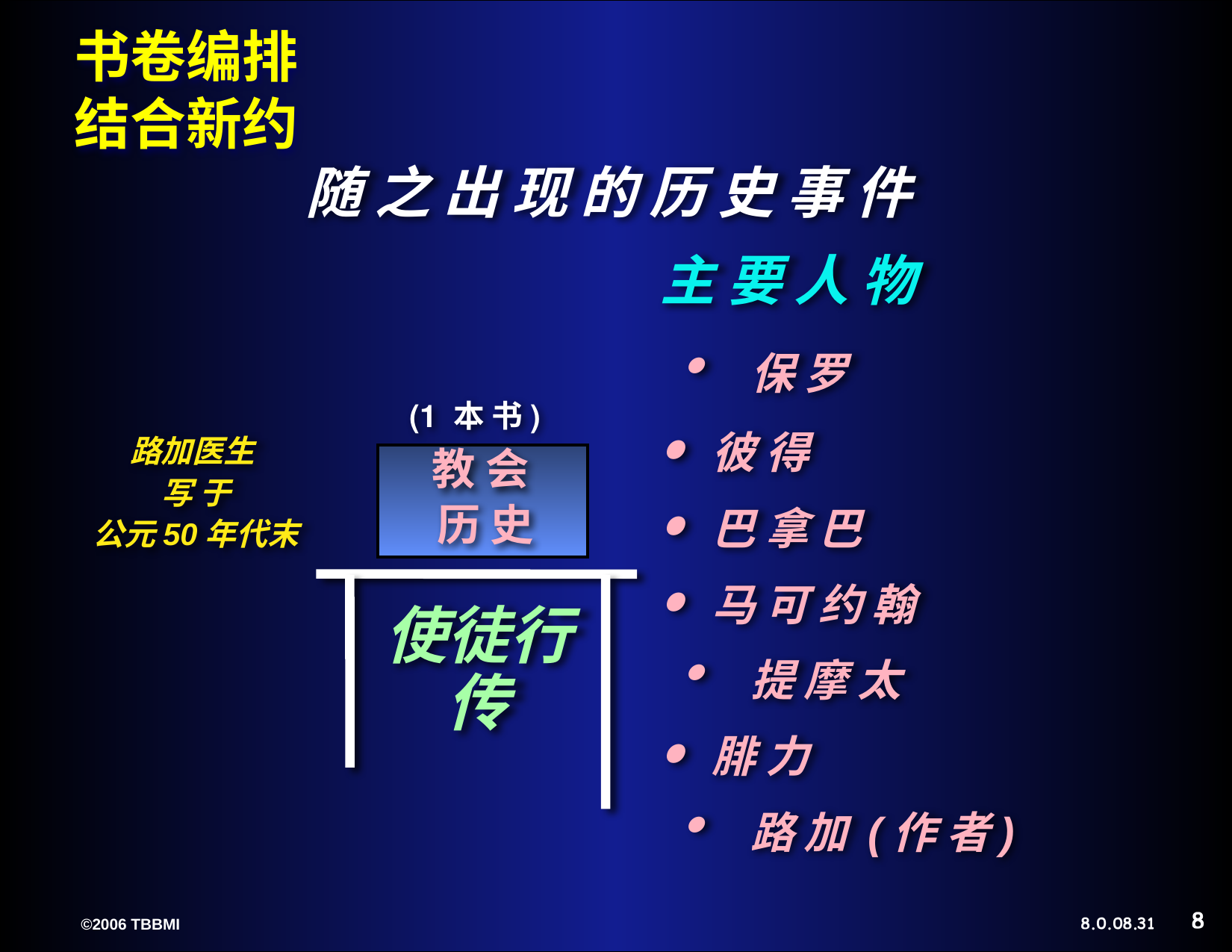

随 之 出 现 的 历 史 事 件
主 要 人 物
• 保 罗
• 彼 得
• 巴 拿 巴
• 马 可 约 翰
• 提 摩 太
• 腓 力
• 路 加 (作 者)
(1 本 书)
路加医生
写 于
公元50年代末

教 会
历 史

使徒行传

8
31